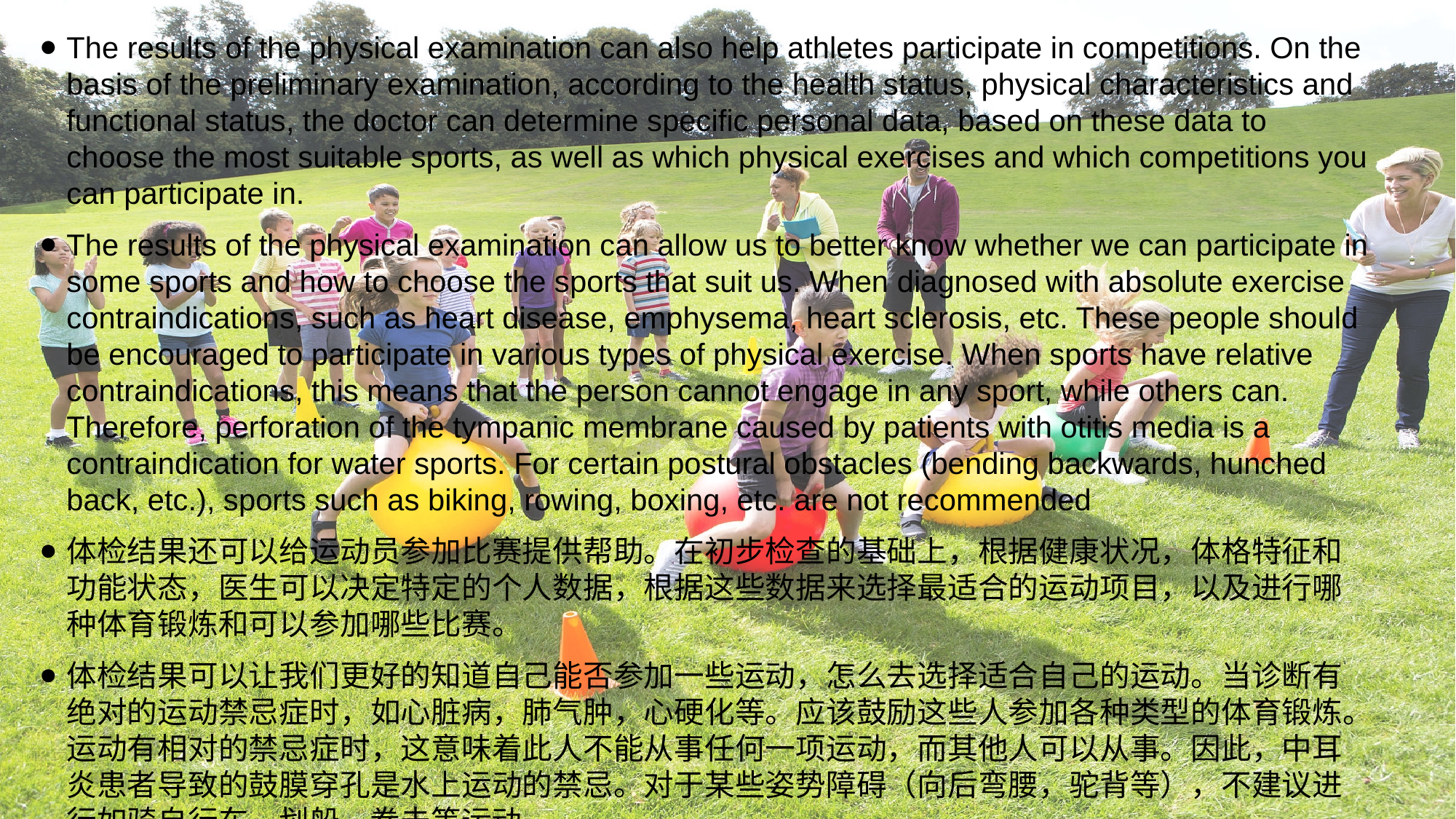

The results of the physical examination can also help athletes participate in competitions. On the basis of the preliminary examination, according to the health status, physical characteristics and functional status, the doctor can determine specific personal data, based on these data to choose the most suitable sports, as well as which physical exercises and which competitions you can participate in.
The results of the physical examination can allow us to better know whether we can participate in some sports and how to choose the sports that suit us. When diagnosed with absolute exercise contraindications, such as heart disease, emphysema, heart sclerosis, etc. These people should be encouraged to participate in various types of physical exercise. When sports have relative contraindications, this means that the person cannot engage in any sport, while others can. Therefore, perforation of the tympanic membrane caused by patients with otitis media is a contraindication for water sports. For certain postural obstacles (bending backwards, hunched back, etc.), sports such as biking, rowing, boxing, etc. are not recommended
体检结果还可以给运动员参加比赛提供帮助。在初步检查的基础上，根据健康状况，体格特征和功能状态，医生可以决定特定的个人数据，根据这些数据来选择最适合的运动项目，以及进行哪种体育锻炼和可以参加哪些比赛。
体检结果可以让我们更好的知道自己能否参加一些运动，怎么去选择适合自己的运动。当诊断有绝对的运动禁忌症时，如心脏病，肺气肿，心硬化等。应该鼓励这些人参加各种类型的体育锻炼。运动有相对的禁忌症时，这意味着此人不能从事任何一项运动，而其他人可以从事。因此，中耳炎患者导致的鼓膜穿孔是水上运动的禁忌。对于某些姿势障碍（向后弯腰，驼背等），不建议进行如骑自行车，划船，拳击等运动